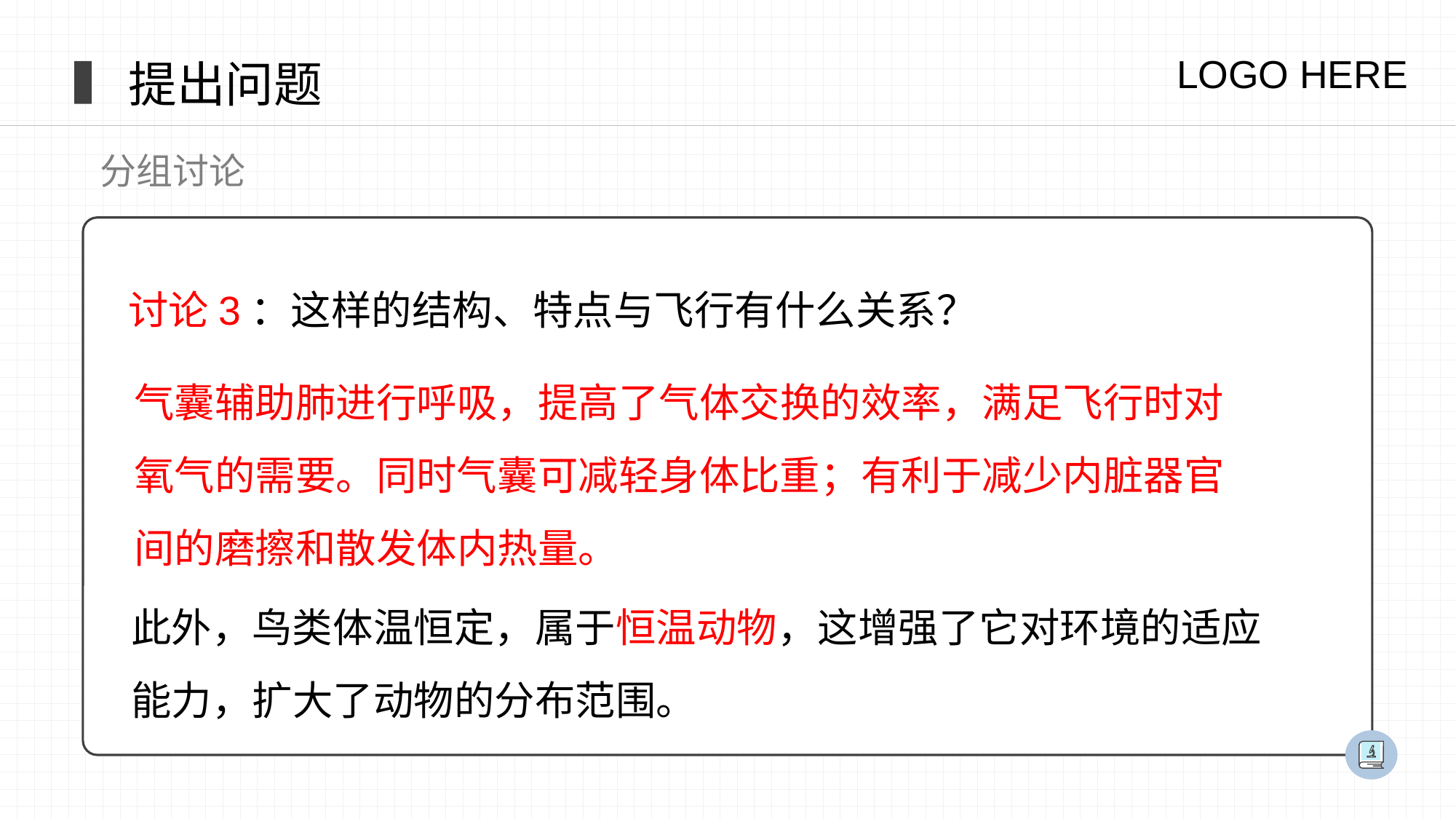

提出问题
分组讨论
讨论3：这样的结构、特点与飞行有什么关系？
气囊辅助肺进行呼吸，提高了气体交换的效率，满足飞行时对氧气的需要。同时气囊可减轻身体比重；有利于减少内脏器官间的磨擦和散发体内热量。
此外，鸟类体温恒定，属于恒温动物，这增强了它对环境的适应能力，扩大了动物的分布范围。